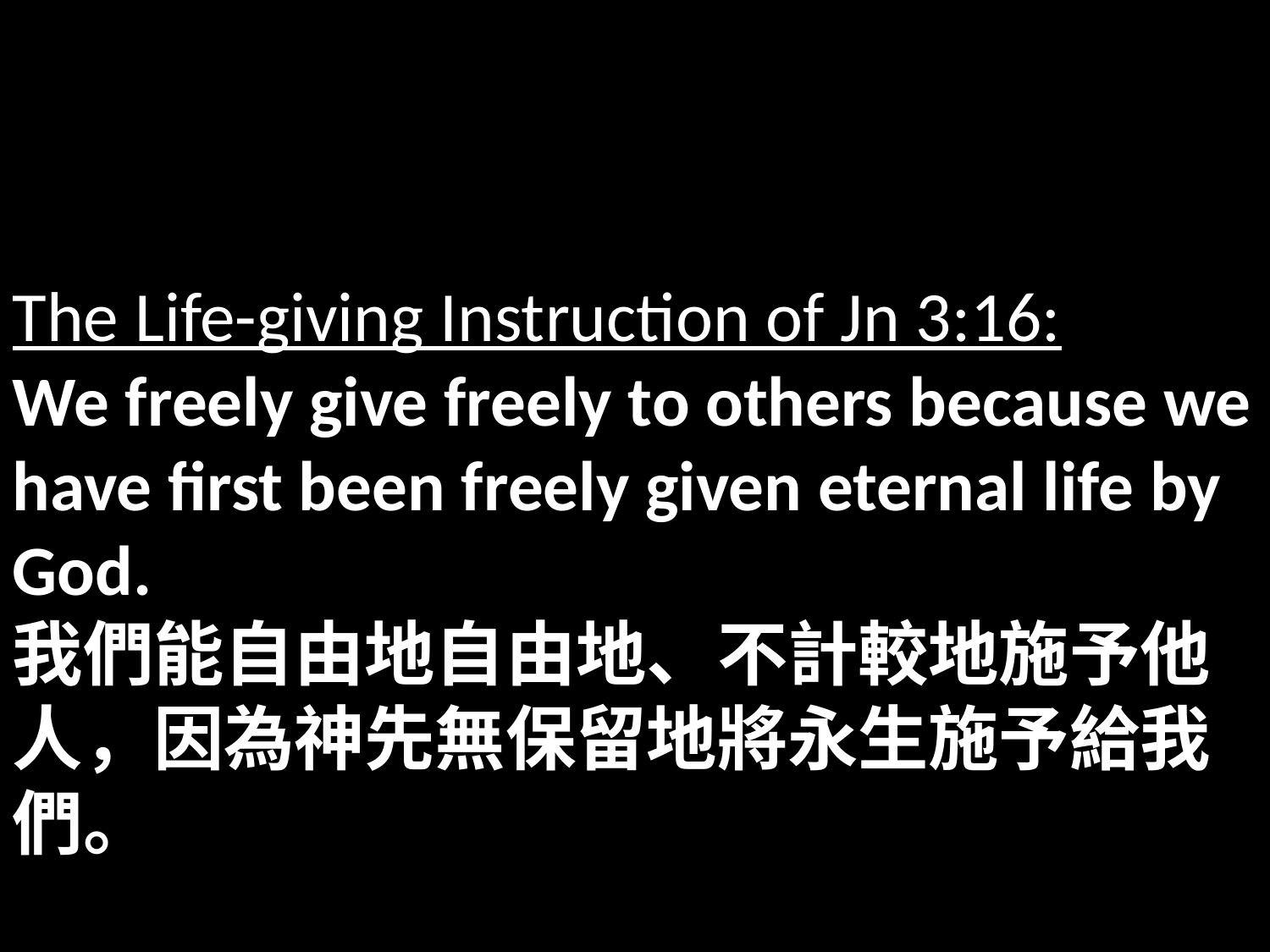

The Life-giving Instruction of Jn 3:16:
We freely give freely to others because we have first been freely given eternal life by God.
我們能自由地自由地、不計較地施予他人，因為神先無保留地將永生施予給我們。